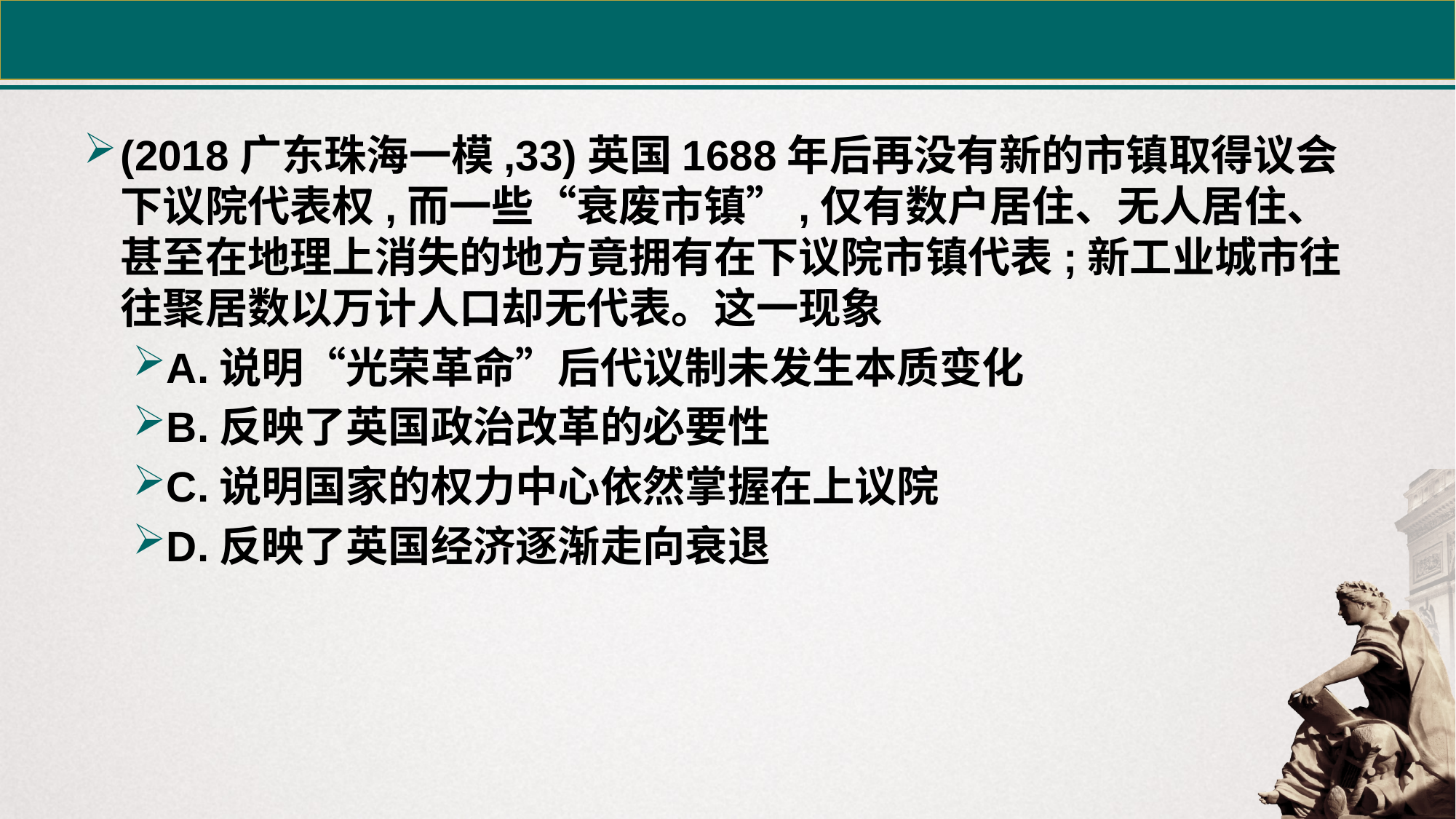

#
(2018广东珠海一模,33)英国1688年后再没有新的市镇取得议会下议院代表权,而一些“衰废市镇”,仅有数户居住、无人居住、甚至在地理上消失的地方竟拥有在下议院市镇代表;新工业城市往往聚居数以万计人口却无代表。这一现象
A.说明“光荣革命”后代议制未发生本质变化
B.反映了英国政治改革的必要性
C.说明国家的权力中心依然掌握在上议院
D.反映了英国经济逐渐走向衰退